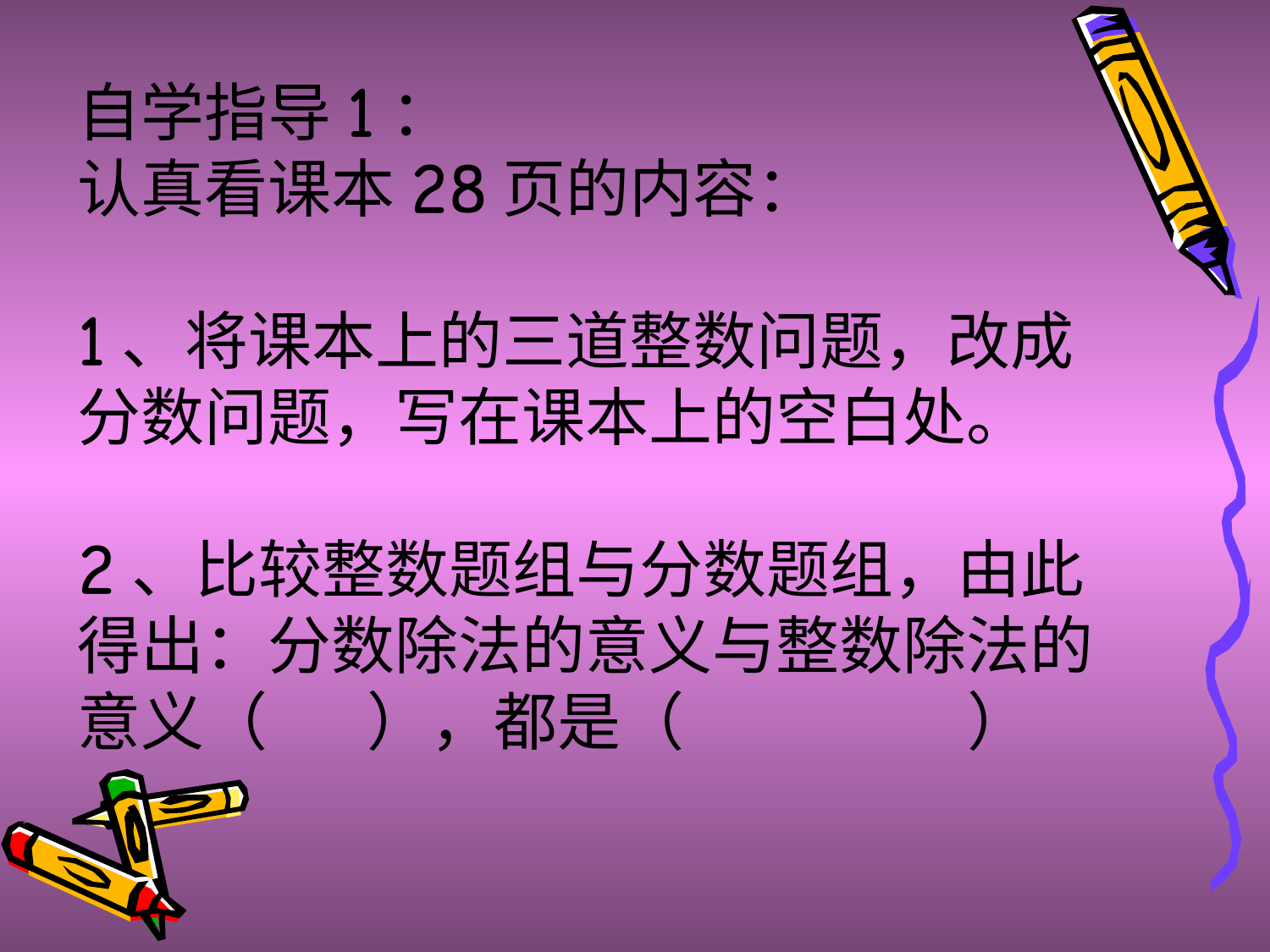

自学指导1：
认真看课本28页的内容：

1、将课本上的三道整数问题，改成分数问题，写在课本上的空白处。

2、比较整数题组与分数题组，由此得出：分数除法的意义与整数除法的意义（       ），都是（                    ）